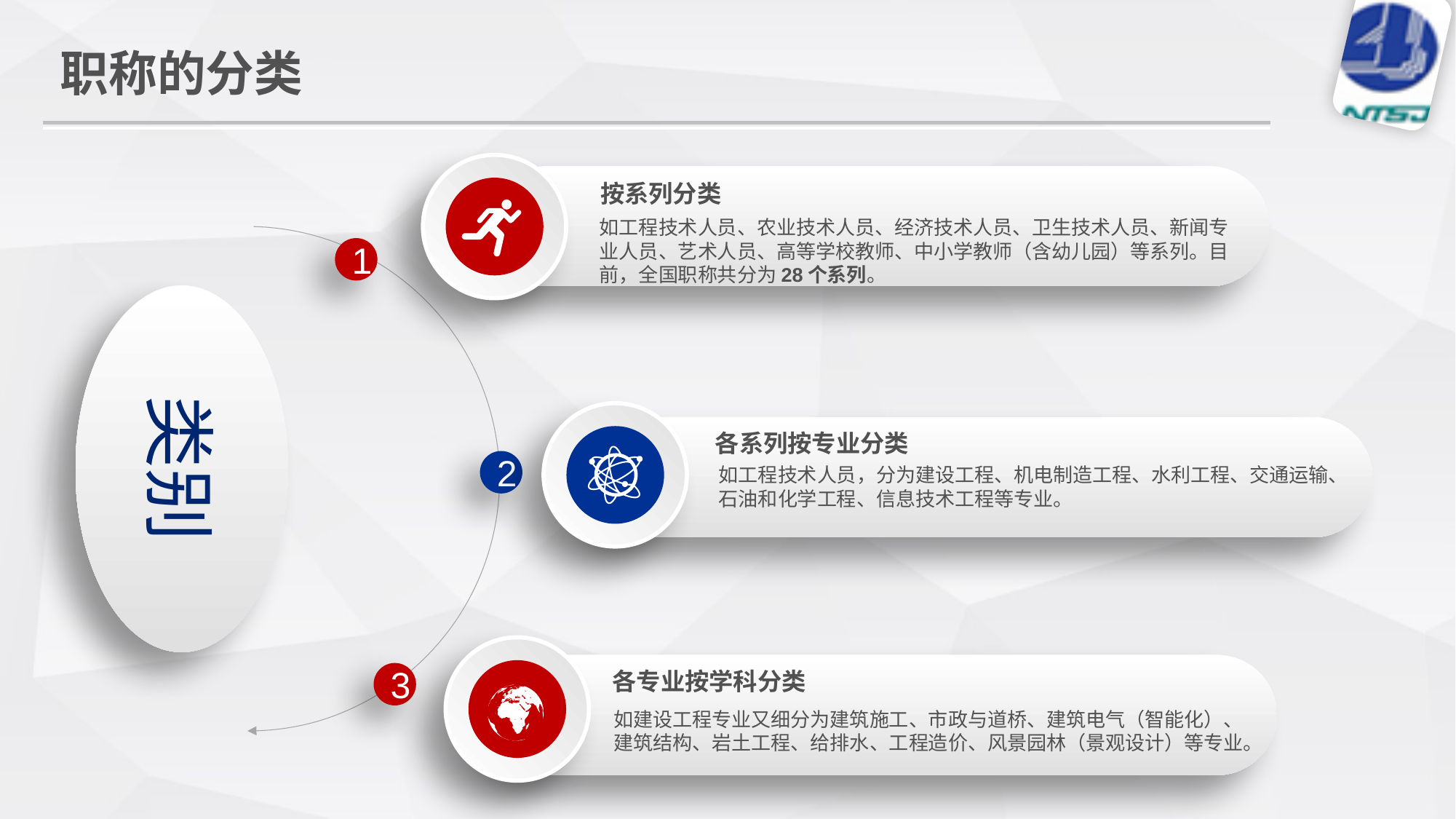

职称的分类

按系列分类
如工程技术人员、农业技术人员、经济技术人员、卫生技术人员、新闻专业人员、艺术人员、高等学校教师、中小学教师（含幼儿园）等系列。目前，全国职称共分为28个系列。

1
类别

各系列按专业分类
2
如工程技术人员，分为建设工程、机电制造工程、水利工程、交通运输、石油和化学工程、信息技术工程等专业。

各专业按学科分类
3
如建设工程专业又细分为建筑施工、市政与道桥、建筑电气（智能化）、建筑结构、岩土工程、给排水、工程造价、风景园林（景观设计）等专业。